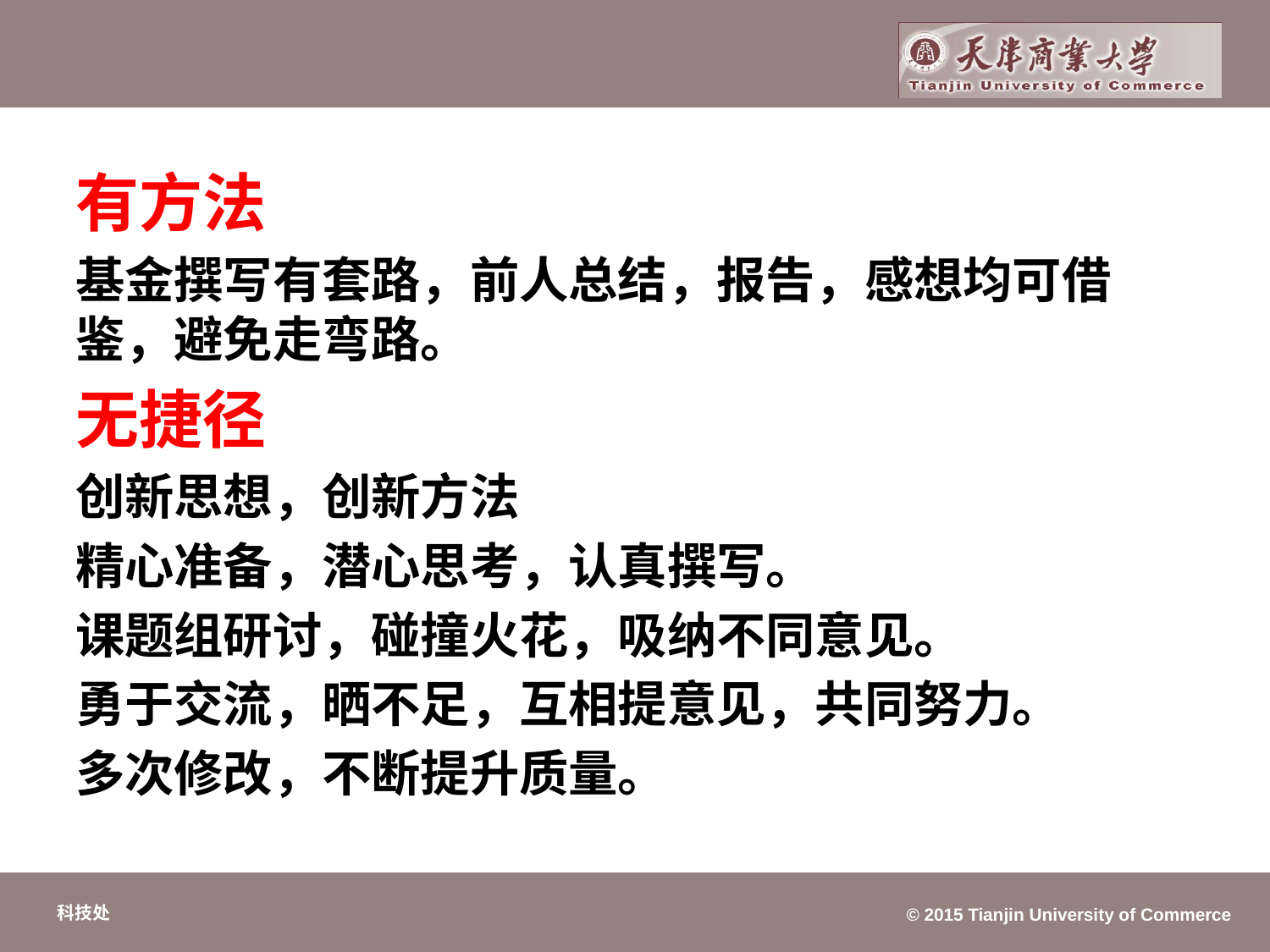

有方法
基金撰写有套路，前人总结，报告，感想均可借鉴，避免走弯路。
无捷径
创新思想，创新方法
精心准备，潜心思考，认真撰写。
课题组研讨，碰撞火花，吸纳不同意见。
勇于交流，晒不足，互相提意见，共同努力。
多次修改，不断提升质量。